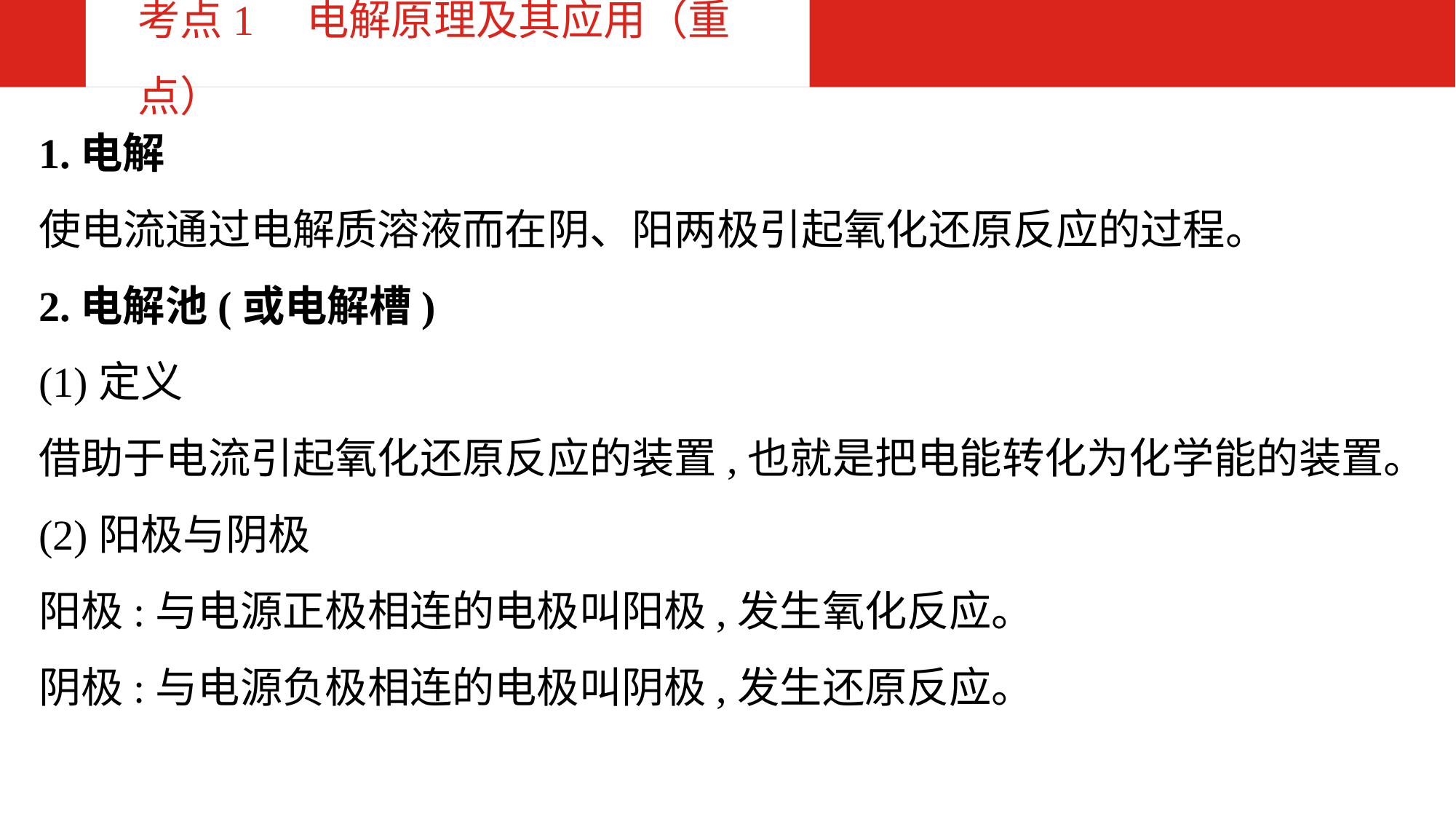

考点1　电解原理及其应用（重点）

1.电解
使电流通过电解质溶液而在阴、阳两极引起氧化还原反应的过程。
2.电解池(或电解槽)
(1)定义
借助于电流引起氧化还原反应的装置,也就是把电能转化为化学能的装置。
(2)阳极与阴极
阳极:与电源正极相连的电极叫阳极,发生氧化反应。
阴极:与电源负极相连的电极叫阴极,发生还原反应。